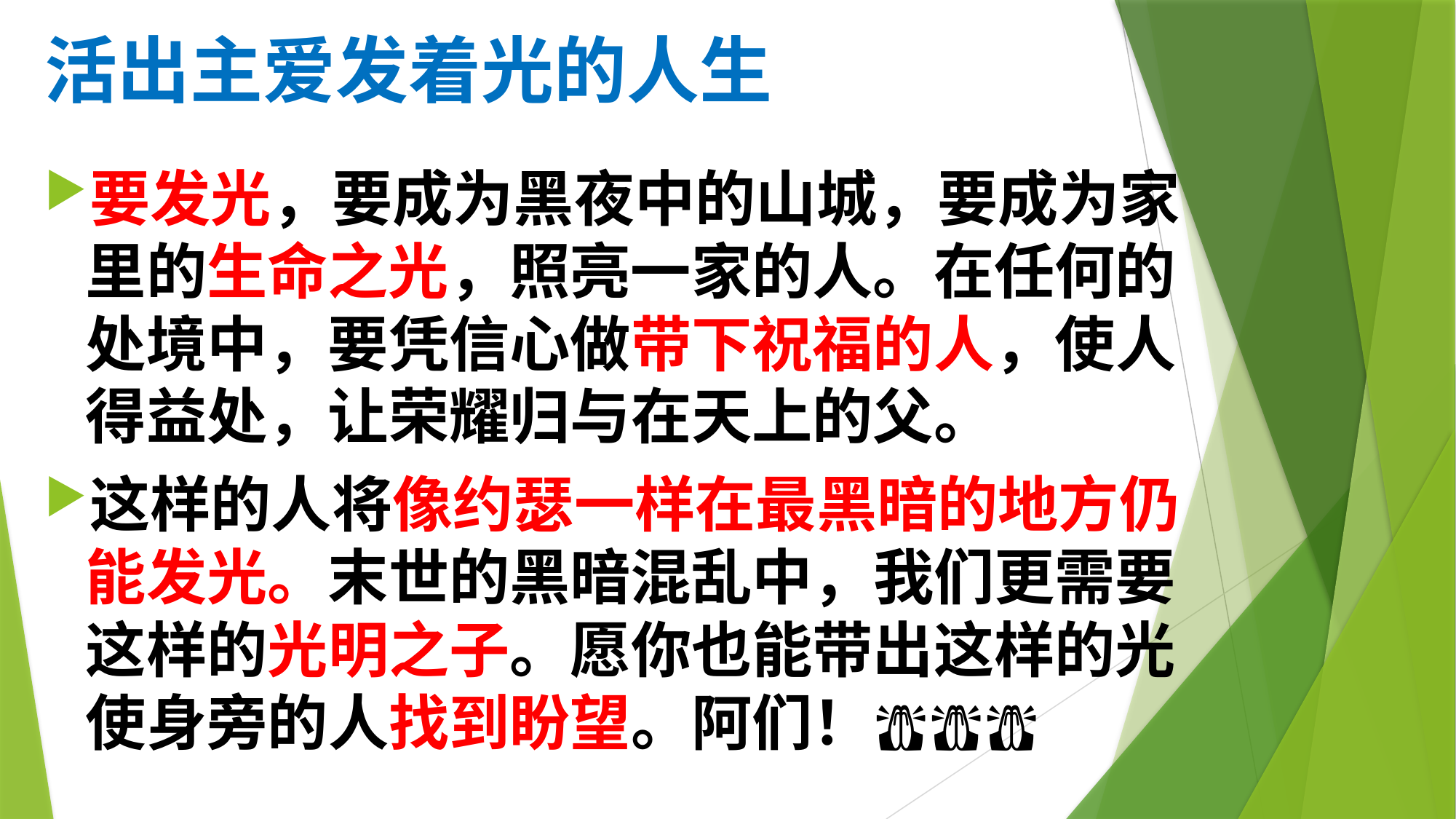

# 活出主爱发着光的人生
要发光，要成为黑夜中的山城，要成为家里的生命之光，照亮一家的人。在任何的处境中，要凭信心做带下祝福的人，使人得益处，让荣耀归与在天上的父。
这样的人将像约瑟一样在最黑暗的地方仍能发光。末世的黑暗混乱中，我们更需要这样的光明之子。愿你也能带出这样的光使身旁的人找到盼望。阿们！🙏🙏🙏